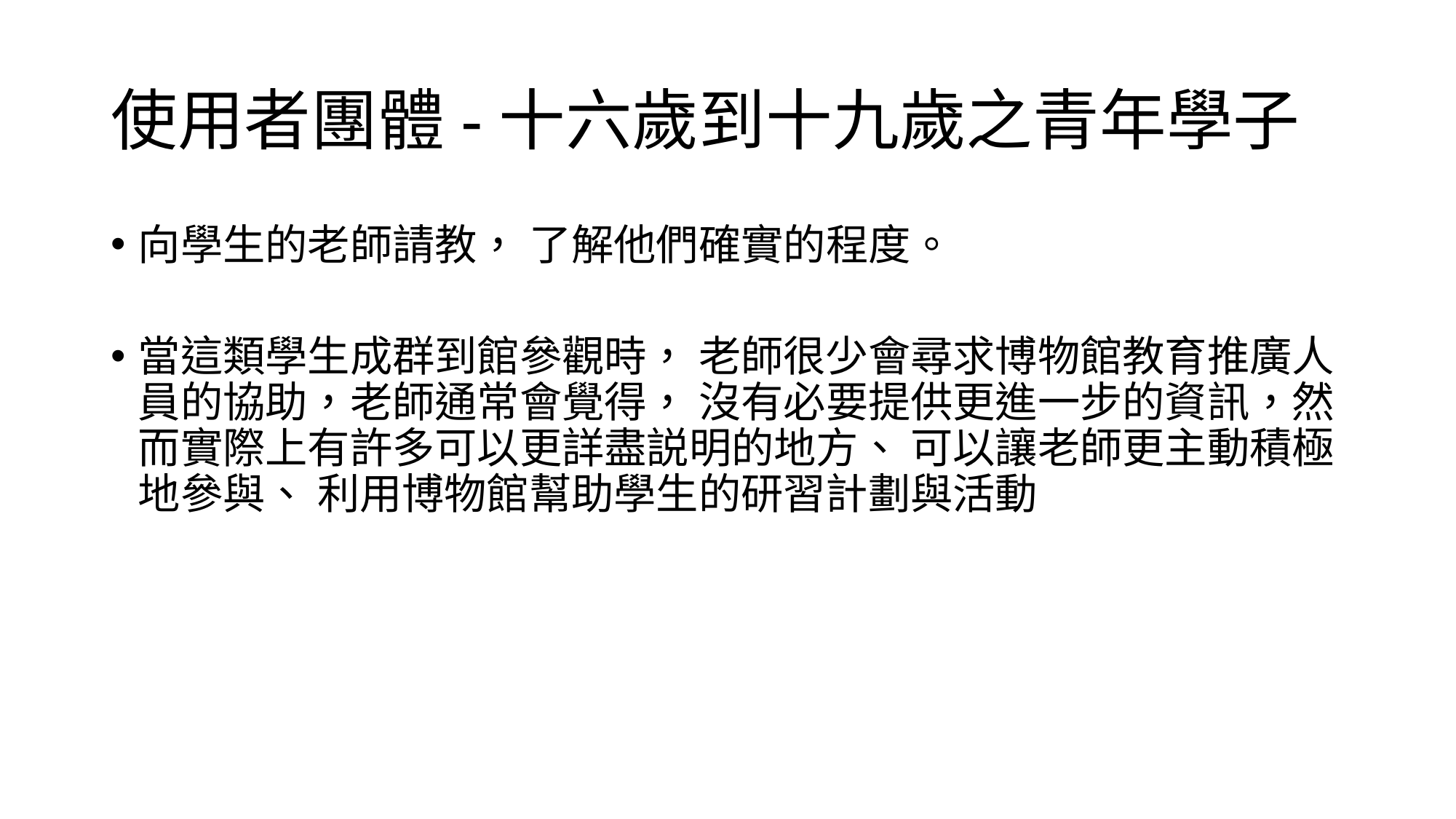

# 使用者團體-十六歲到十九歲之青年學子
向學生的老師請教， 了解他們確實的程度。
當這類學生成群到館參觀時， 老師很少會尋求博物館教育推廣人員的協助，老師通常會覺得， 沒有必要提供更進一步的資訊，然而實際上有許多可以更詳盡説明的地方、 可以讓老師更主動積極地參與、 利用博物館幫助學生的研習計劃與活動